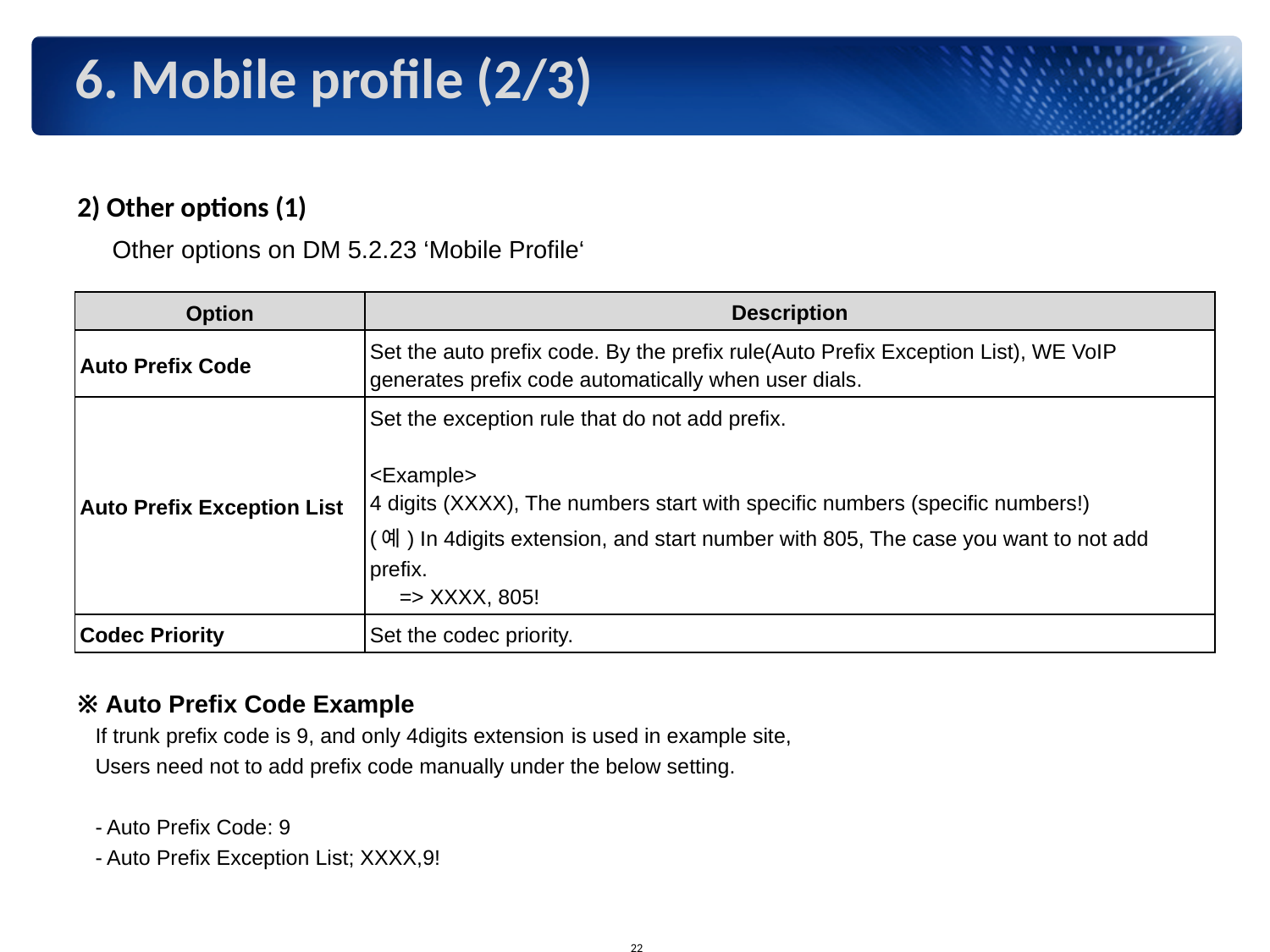

6. Mobile profile (2/3)
2) Other options (1)
     Other options on DM 5.2.23 ‘Mobile Profile‘

| Option | Description |
| --- | --- |
| Auto Prefix Code | Set the auto prefix code. By the prefix rule(Auto Prefix Exception List), WE VoIP generates prefix code automatically when user dials. |
| Auto Prefix Exception List | Set the exception rule that do not add prefix. <Example> 4 digits (XXXX), The numbers start with specific numbers (specific numbers!) (예) In 4digits extension, and start number with 805, The case you want to not add prefix. => XXXX, 805! |
| Codec Priority | Set the codec priority. |
※ Auto Prefix Code Example
   If trunk prefix code is 9, and only 4digits extension is used in example site,
   Users need not to add prefix code manually under the below setting.

   - Auto Prefix Code: 9
   - Auto Prefix Exception List; XXXX,9!
22